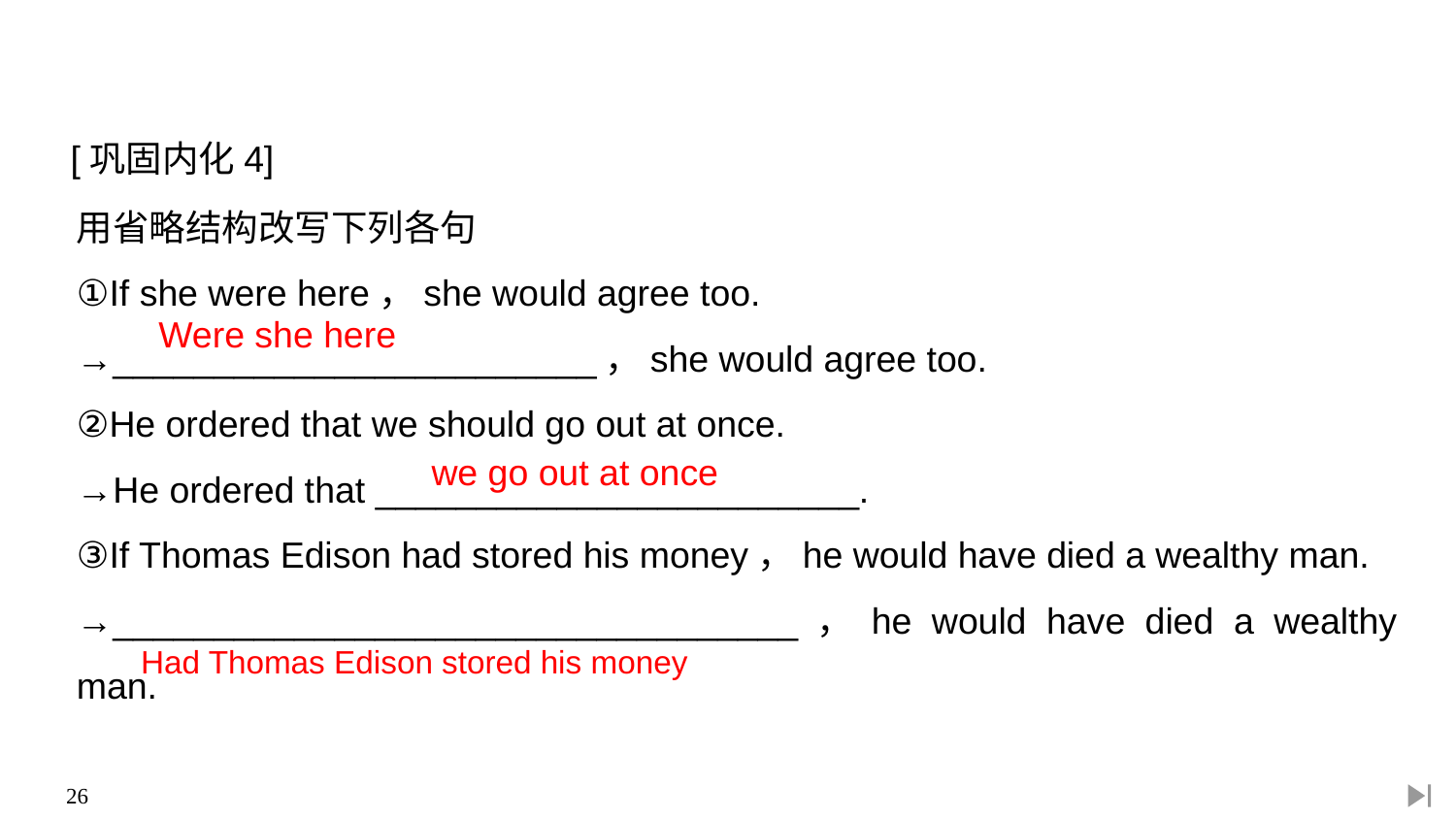

[巩固内化4]
用省略结构改写下列各句
①If she were here，she would agree too.
→________________________，she would agree too.
②He ordered that we should go out at once.
→He ordered that ________________________.
③If Thomas Edison had stored his money，he would have died a wealthy man.
→__________________________________，he would have died a wealthy man.
Were she here
we go out at once
Had Thomas Edison stored his money